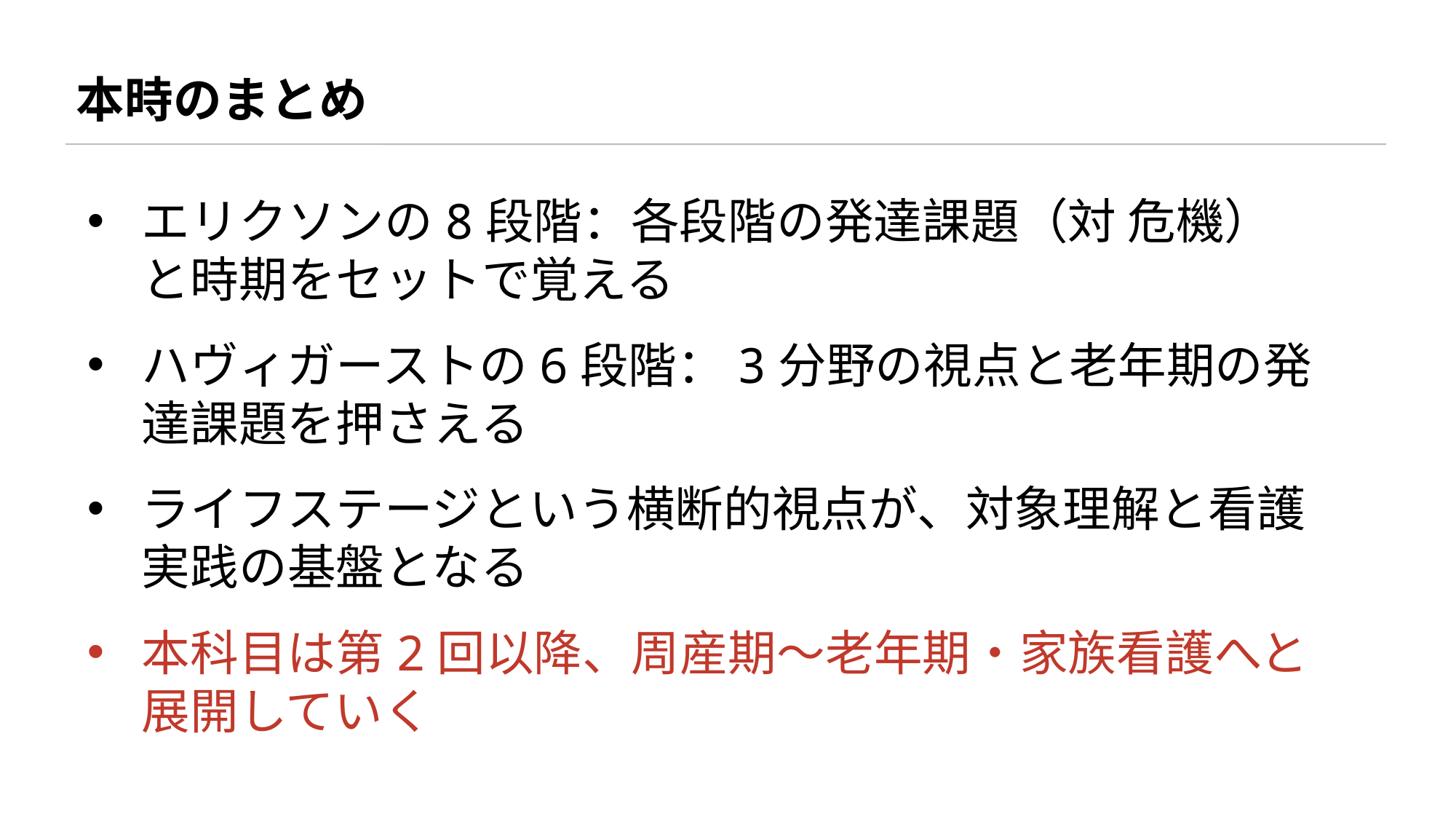

本時のまとめ

エリクソンの8段階：各段階の発達課題（対 危機）と時期をセットで覚える
ハヴィガーストの6段階：3分野の視点と老年期の発達課題を押さえる
ライフステージという横断的視点が、対象理解と看護実践の基盤となる
本科目は第2回以降、周産期〜老年期・家族看護へと展開していく